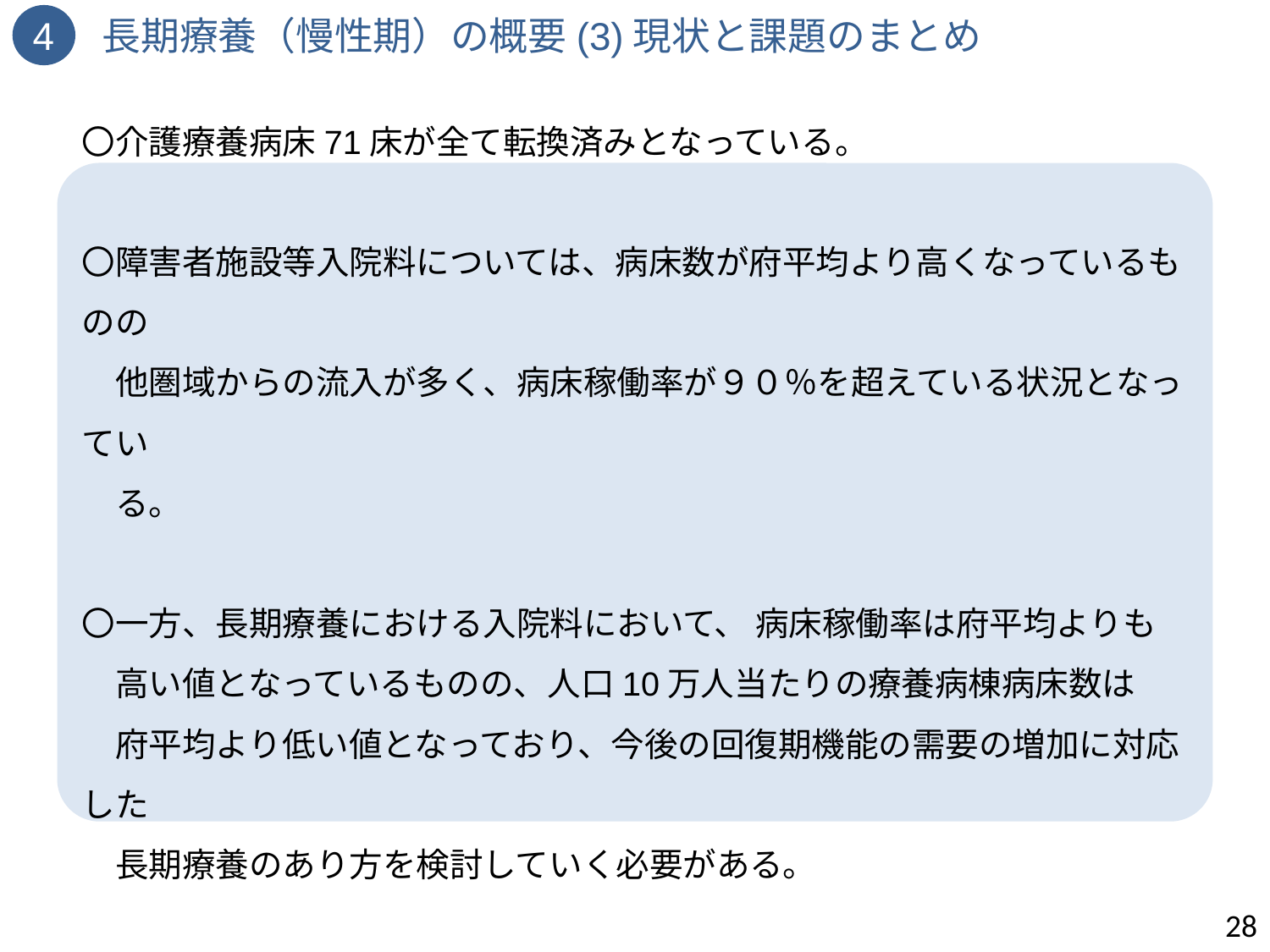

4　長期療養（慢性期）の概要(3)現状と課題のまとめ

〇介護療養病床71床が全て転換済みとなっている。

〇障害者施設等入院料については、病床数が府平均より高くなっているものの
　他圏域からの流入が多く、病床稼働率が９０％を超えている状況となってい
　る。

〇一方、長期療養における入院料において、 病床稼働率は府平均よりも
　高い値となっているものの、人口10万人当たりの療養病棟病床数は
　府平均より低い値となっており、今後の回復期機能の需要の増加に対応した
　長期療養のあり方を検討していく必要がある。
28